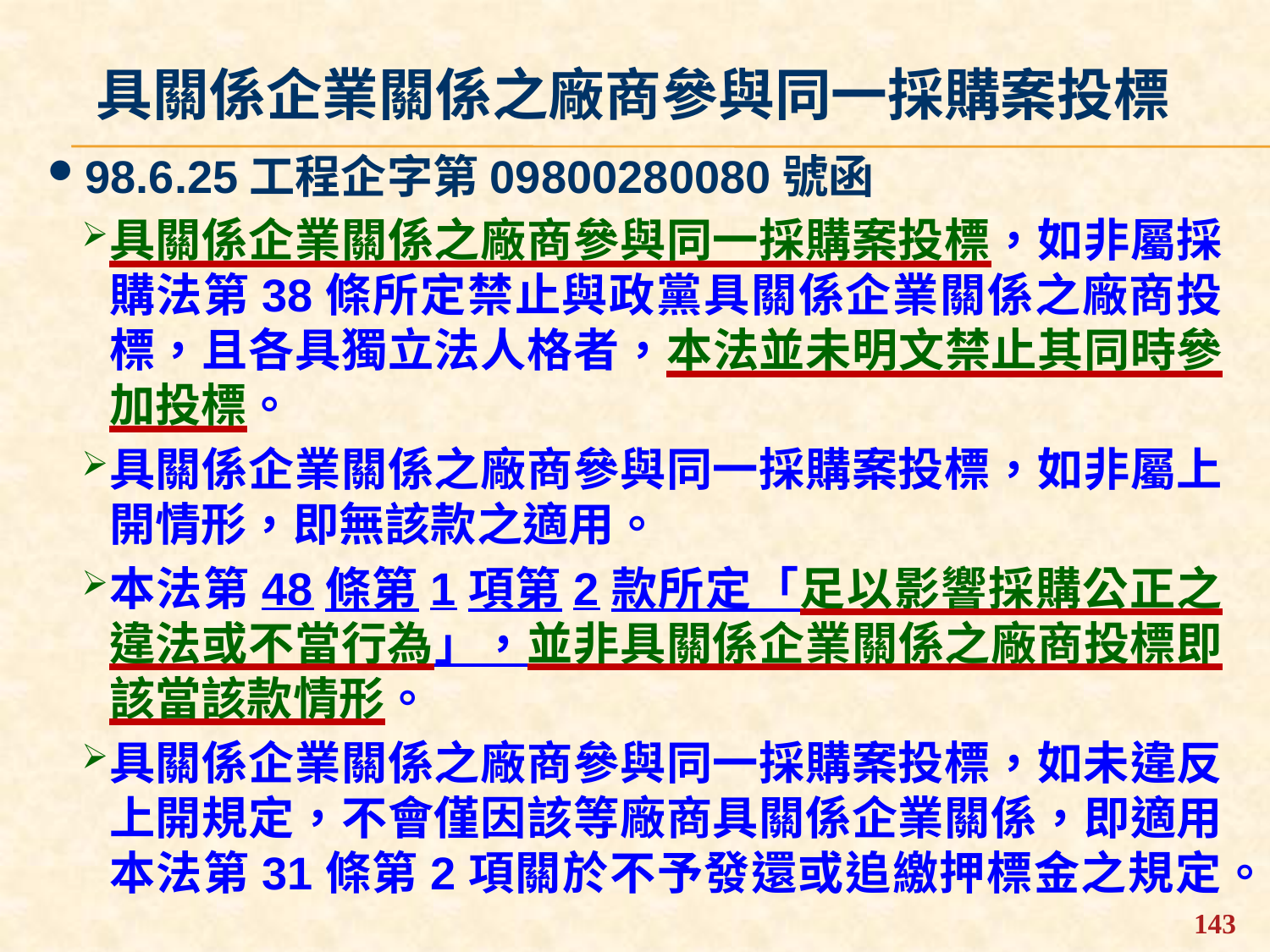

具關係企業關係之廠商參與同一採購案投標
98.6.25工程企字第09800280080號函
具關係企業關係之廠商參與同一採購案投標，如非屬採購法第38條所定禁止與政黨具關係企業關係之廠商投標，且各具獨立法人格者，本法並未明文禁止其同時參加投標。
具關係企業關係之廠商參與同一採購案投標，如非屬上開情形，即無該款之適用。
本法第48條第1項第2款所定「足以影響採購公正之違法或不當行為」，並非具關係企業關係之廠商投標即該當該款情形。
具關係企業關係之廠商參與同一採購案投標，如未違反上開規定，不會僅因該等廠商具關係企業關係，即適用本法第31條第2項關於不予發還或追繳押標金之規定。
143